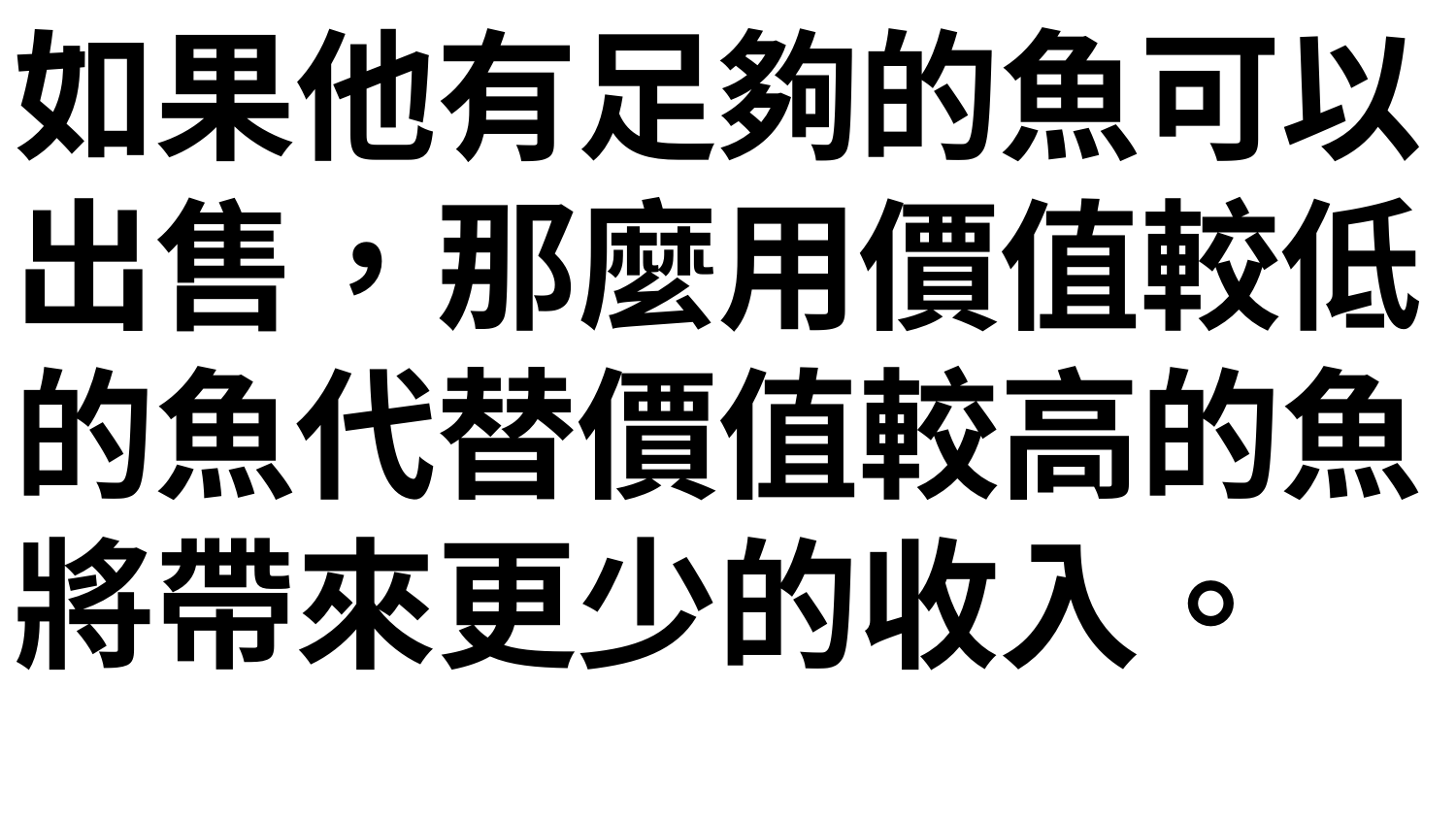

如果他有足夠的魚可以出售，那麼用價值較低的魚代替價值較高的魚將帶來更少的收入。